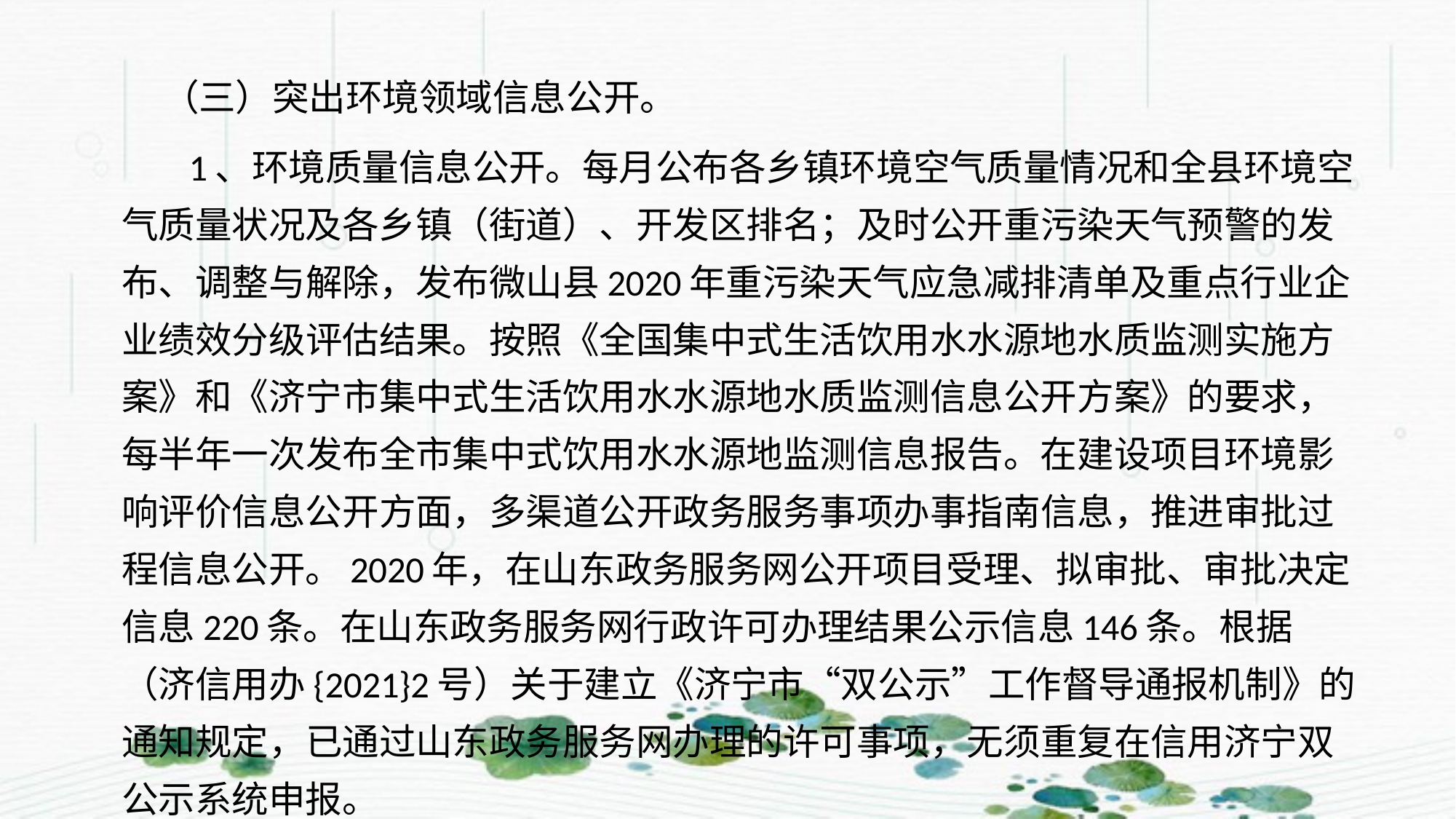

（三）突出环境领域信息公开。
        1、环境质量信息公开。每月公布各乡镇环境空气质量情况和全县环境空气质量状况及各乡镇（街道）、开发区排名；及时公开重污染天气预警的发布、调整与解除，发布微山县2020年重污染天气应急减排清单及重点行业企业绩效分级评估结果。按照《全国集中式生活饮用水水源地水质监测实施方案》和《济宁市集中式生活饮用水水源地水质监测信息公开方案》的要求，每半年一次发布全市集中式饮用水水源地监测信息报告。在建设项目环境影响评价信息公开方面，多渠道公开政务服务事项办事指南信息，推进审批过程信息公开。2020年，在山东政务服务网公开项目受理、拟审批、审批决定信息220条。在山东政务服务网行政许可办理结果公示信息146条。根据（济信用办{2021}2号）关于建立《济宁市“双公示”工作督导通报机制》的通知规定，已通过山东政务服务网办理的许可事项，无须重复在信用济宁双公示系统申报。